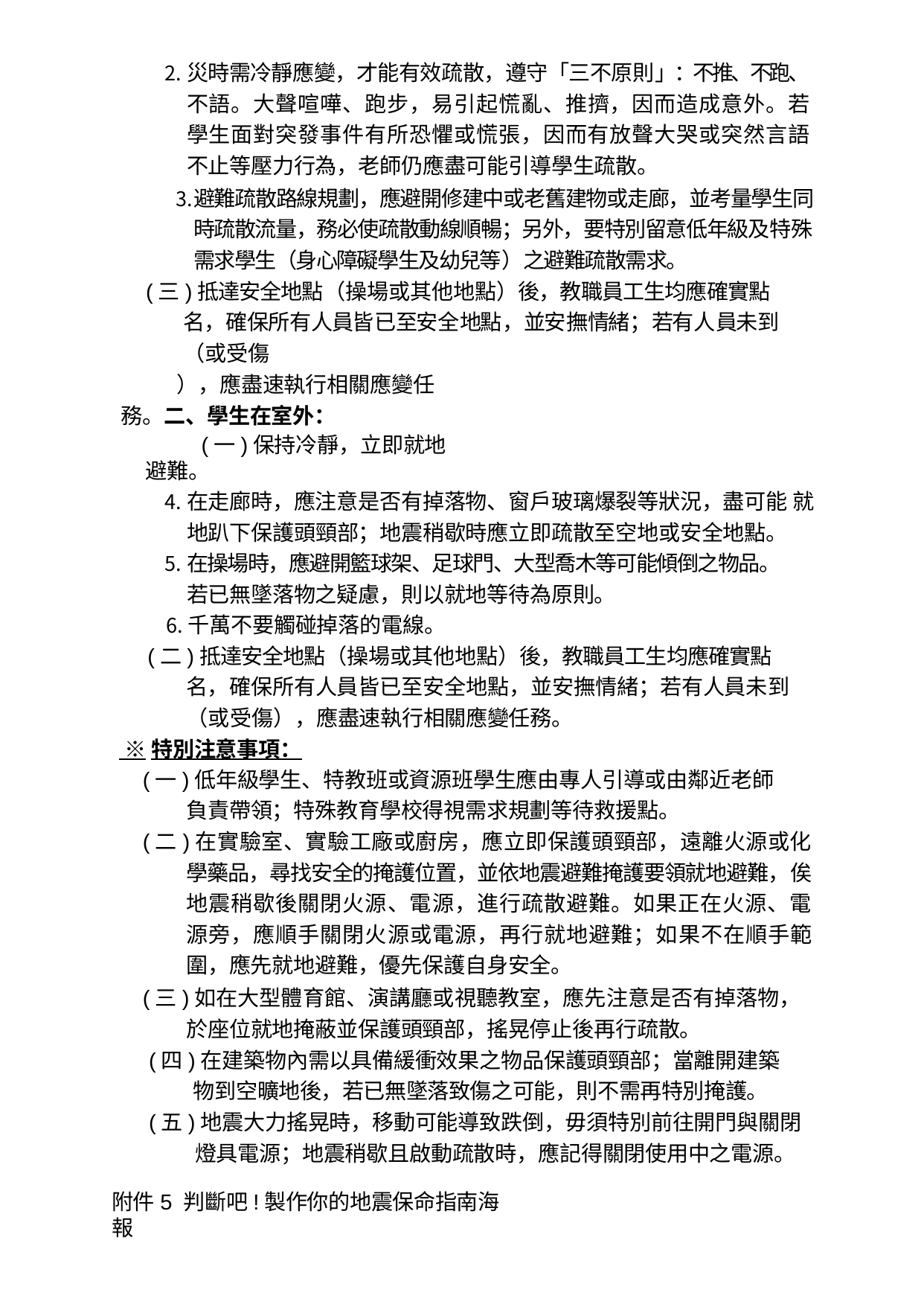

災時需冷靜應變，才能有效疏散，遵守「三不原則」：不推、不跑、不語。大聲喧嘩、跑步，易引起慌亂、推擠，因而造成意外。若學生面對突發事件有所恐懼或慌張，因而有放聲大哭或突然言語不止等壓力行為，老師仍應盡可能引導學生疏散。
避難疏散路線規劃，應避開修建中或老舊建物或走廊，並考量學生同時疏散流量，務必使疏散動線順暢；另外，要特別留意低年級及特殊需求學生（身心障礙學生及幼兒等）之避難疏散需求。
(三)抵達安全地點（操場或其他地點）後，教職員工生均應確實點名，確保所有人員皆已至安全地點，並安撫情緒；若有人員未到（或受傷
），應盡速執行相關應變任務。二、學生在室外：
(一)保持冷靜，立即就地避難。
在走廊時，應注意是否有掉落物、窗戶玻璃爆裂等狀況，盡可能 就地趴下保護頭頸部；地震稍歇時應立即疏散至空地或安全地點。
在操場時，應避開籃球架、足球門、大型喬木等可能傾倒之物品。若已無墜落物之疑慮，則以就地等待為原則。
千萬不要觸碰掉落的電線。
(二)抵達安全地點（操場或其他地點）後，教職員工生均應確實點名，確保所有人員皆已至安全地點，並安撫情緒；若有人員未到（或受傷），應盡速執行相關應變任務。
 ※特別注意事項：
(一)低年級學生、特教班或資源班學生應由專人引導或由鄰近老師負責帶領；特殊教育學校得視需求規劃等待救援點。
(二)在實驗室、實驗工廠或廚房，應立即保護頭頸部，遠離火源或化學藥品，尋找安全的掩護位置，並依地震避難掩護要領就地避難，俟地震稍歇後關閉火源、電源，進行疏散避難。如果正在火源、電源旁，應順手關閉火源或電源，再行就地避難；如果不在順手範圍，應先就地避難，優先保護自身安全。
(三)如在大型體育館、演講廳或視聽教室，應先注意是否有掉落物，於座位就地掩蔽並保護頭頸部，搖晃停止後再行疏散。
(四)在建築物內需以具備緩衝效果之物品保護頭頸部；當離開建築物到空曠地後，若已無墜落致傷之可能，則不需再特別掩護。
(五)地震大力搖晃時，移動可能導致跌倒，毋須特別前往開門與關閉燈具電源；地震稍歇且啟動疏散時，應記得關閉使用中之電源。
附件5 判斷吧!製作你的地震保命指南海報